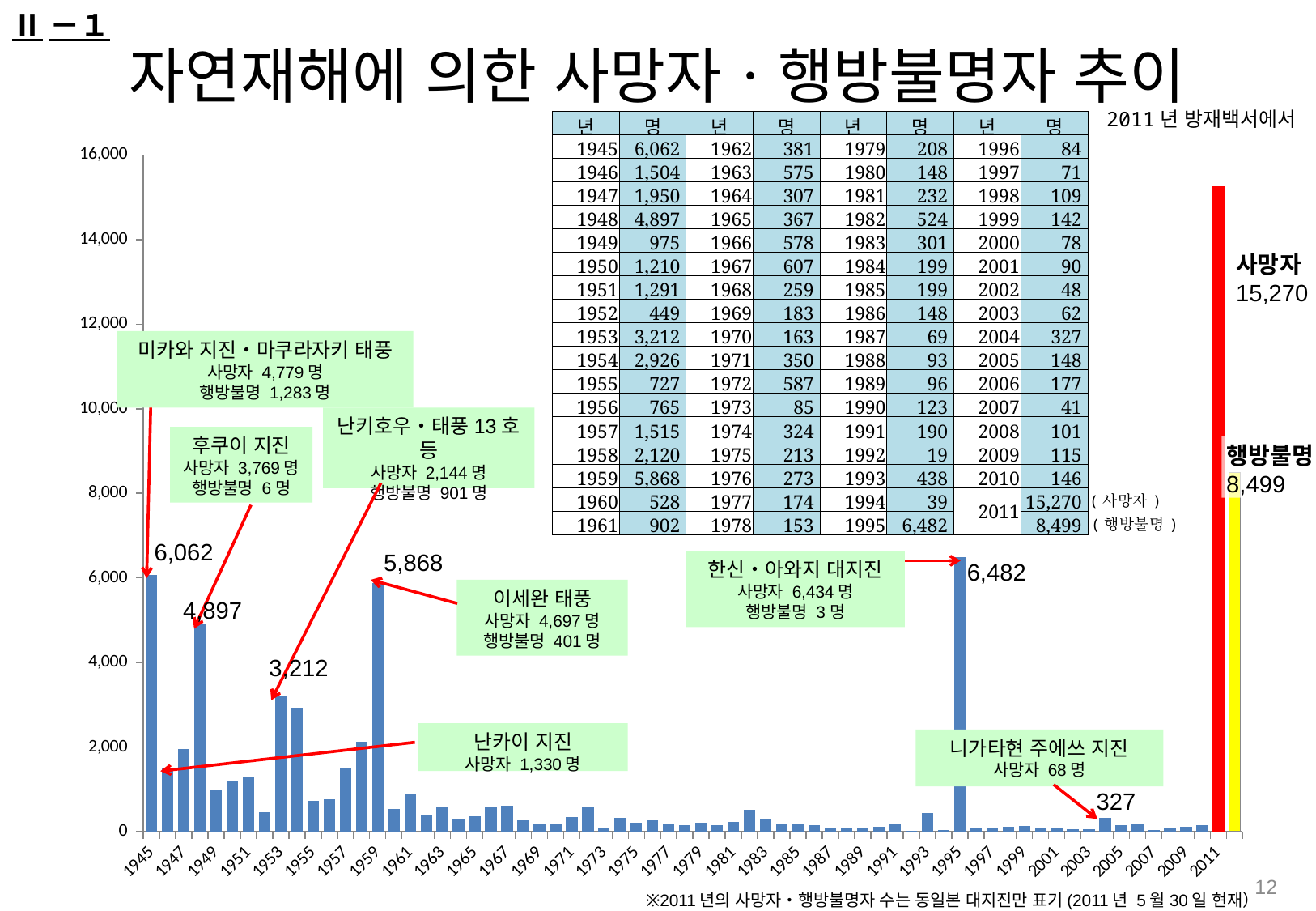

Ⅱ－１
자연재해에 의한 사망자ㆍ행방불명자 추이
2011년 방재백서에서
| 년 | 명 | 년 | 명 | 년 | 명 | 년 | 명 |
| --- | --- | --- | --- | --- | --- | --- | --- |
| 1945 | 6,062 | 1962 | 381 | 1979 | 208 | 1996 | 84 |
| 1946 | 1,504 | 1963 | 575 | 1980 | 148 | 1997 | 71 |
| 1947 | 1,950 | 1964 | 307 | 1981 | 232 | 1998 | 109 |
| 1948 | 4,897 | 1965 | 367 | 1982 | 524 | 1999 | 142 |
| 1949 | 975 | 1966 | 578 | 1983 | 301 | 2000 | 78 |
| 1950 | 1,210 | 1967 | 607 | 1984 | 199 | 2001 | 90 |
| 1951 | 1,291 | 1968 | 259 | 1985 | 199 | 2002 | 48 |
| 1952 | 449 | 1969 | 183 | 1986 | 148 | 2003 | 62 |
| 1953 | 3,212 | 1970 | 163 | 1987 | 69 | 2004 | 327 |
| 1954 | 2,926 | 1971 | 350 | 1988 | 93 | 2005 | 148 |
| 1955 | 727 | 1972 | 587 | 1989 | 96 | 2006 | 177 |
| 1956 | 765 | 1973 | 85 | 1990 | 123 | 2007 | 41 |
| 1957 | 1,515 | 1974 | 324 | 1991 | 190 | 2008 | 101 |
| 1958 | 2,120 | 1975 | 213 | 1992 | 19 | 2009 | 115 |
| 1959 | 5,868 | 1976 | 273 | 1993 | 438 | 2010 | 146 |
| 1960 | 528 | 1977 | 174 | 1994 | 39 | 2011 | 15,270 |
| 1961 | 902 | 1978 | 153 | 1995 | 6,482 |  | 8,499 |

### Chart

| Category | 系列 1 |
|---|---|
| 1945 | 6062.0 |
| 1946 | 1504.0 |
| 1947 | 1950.0 |
| 1948 | 4897.0 |
| 1949 | 975.0 |
| 1950 | 1210.0 |
| 1951 | 1291.0 |
| 1952 | 449.0 |
| 1953 | 3212.0 |
| 1954 | 2926.0 |
| 1955 | 727.0 |
| 1956 | 765.0 |
| 1957 | 1515.0 |
| 1958 | 2120.0 |
| 1959 | 5868.0 |
| 1960 | 528.0 |
| 1961 | 902.0 |
| 1962 | 381.0 |
| 1963 | 575.0 |
| 1964 | 307.0 |
| 1965 | 367.0 |
| 1966 | 578.0 |
| 1967 | 607.0 |
| 1968 | 259.0 |
| 1969 | 183.0 |
| 1970 | 163.0 |
| 1971 | 350.0 |
| 1972 | 587.0 |
| 1973 | 85.0 |
| 1974 | 324.0 |
| 1975 | 213.0 |
| 1976 | 273.0 |
| 1977 | 174.0 |
| 1978 | 153.0 |
| 1979 | 208.0 |
| 1980 | 148.0 |
| 1981 | 232.0 |
| 1982 | 524.0 |
| 1983 | 301.0 |
| 1984 | 199.0 |
| 1985 | 199.0 |
| 1986 | 148.0 |
| 1987 | 69.0 |
| 1988 | 93.0 |
| 1989 | 96.0 |
| 1990 | 123.0 |
| 1991 | 190.0 |
| 1992 | 19.0 |
| 1993 | 438.0 |
| 1994 | 39.0 |
| 1995 | 6482.0 |
| 1996 | 84.0 |
| 1997 | 71.0 |
| 1998 | 109.0 |
| 1999 | 142.0 |
| 2000 | 78.0 |
| 2001 | 90.0 |
| 2002 | 48.0 |
| 2003 | 62.0 |
| 2004 | 327.0 |
| 2005 | 148.0 |
| 2006 | 177.0 |
| 2007 | 41.0 |
| 2008 | 101.0 |
| 2009 | 115.0 |
| 2010 | 146.0 |
| 2011 | 15270.0 |
|  | 8499.0 |
사망자15,270
미카와 지진・마쿠라자키 태풍
사망자 4,779명
행방불명 1,283명
난키호우・태풍13호 등
사망자 2,144명
행방불명 901명
후쿠이 지진
사망자 3,769명
행방불명 6명
행방불명8,499
6,062
5,868
한신・아와지 대지진
사망자 6,434명
행방불명 3명
6,482
이세완 태풍
사망자 4,697명
행방불명 401명
4,897
3,212
난카이 지진
사망자 1,330명
니가타현 주에쓰 지진
사망자 68명
327
12
※2011년의 사망자・행방불명자 수는 동일본 대지진만 표기(2011년 5월30일 현재）